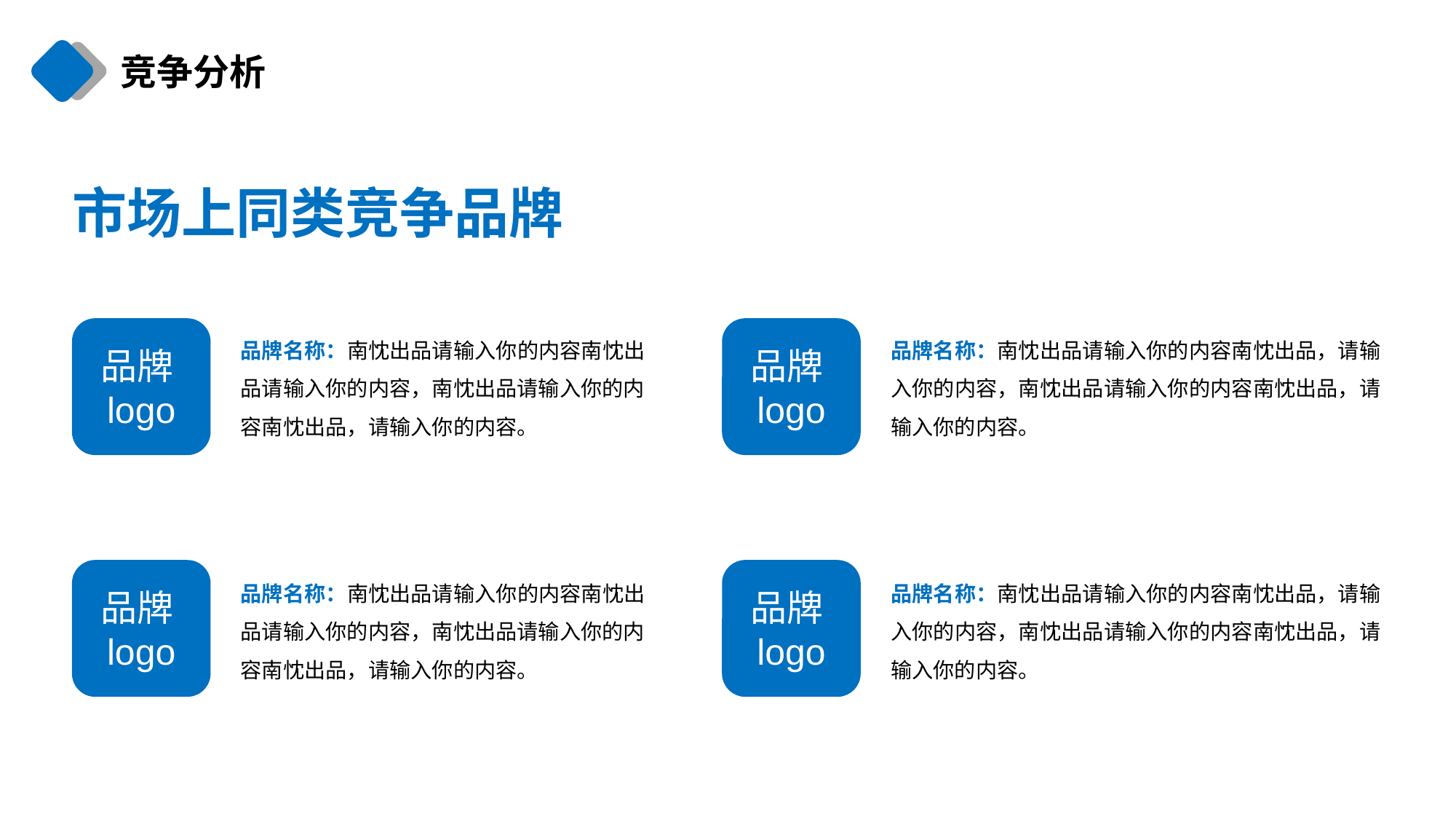

竞争分析
市场上同类竞争品牌
品牌logo
品牌名称：南忱出品请输入你的内容南忱出品请输入你的内容，南忱出品请输入你的内容南忱出品，请输入你的内容。
品牌logo
品牌名称：南忱出品请输入你的内容南忱出品，请输入你的内容，南忱出品请输入你的内容南忱出品，请输入你的内容。
品牌logo
品牌logo
品牌名称：南忱出品请输入你的内容南忱出品请输入你的内容，南忱出品请输入你的内容南忱出品，请输入你的内容。
品牌名称：南忱出品请输入你的内容南忱出品，请输入你的内容，南忱出品请输入你的内容南忱出品，请输入你的内容。